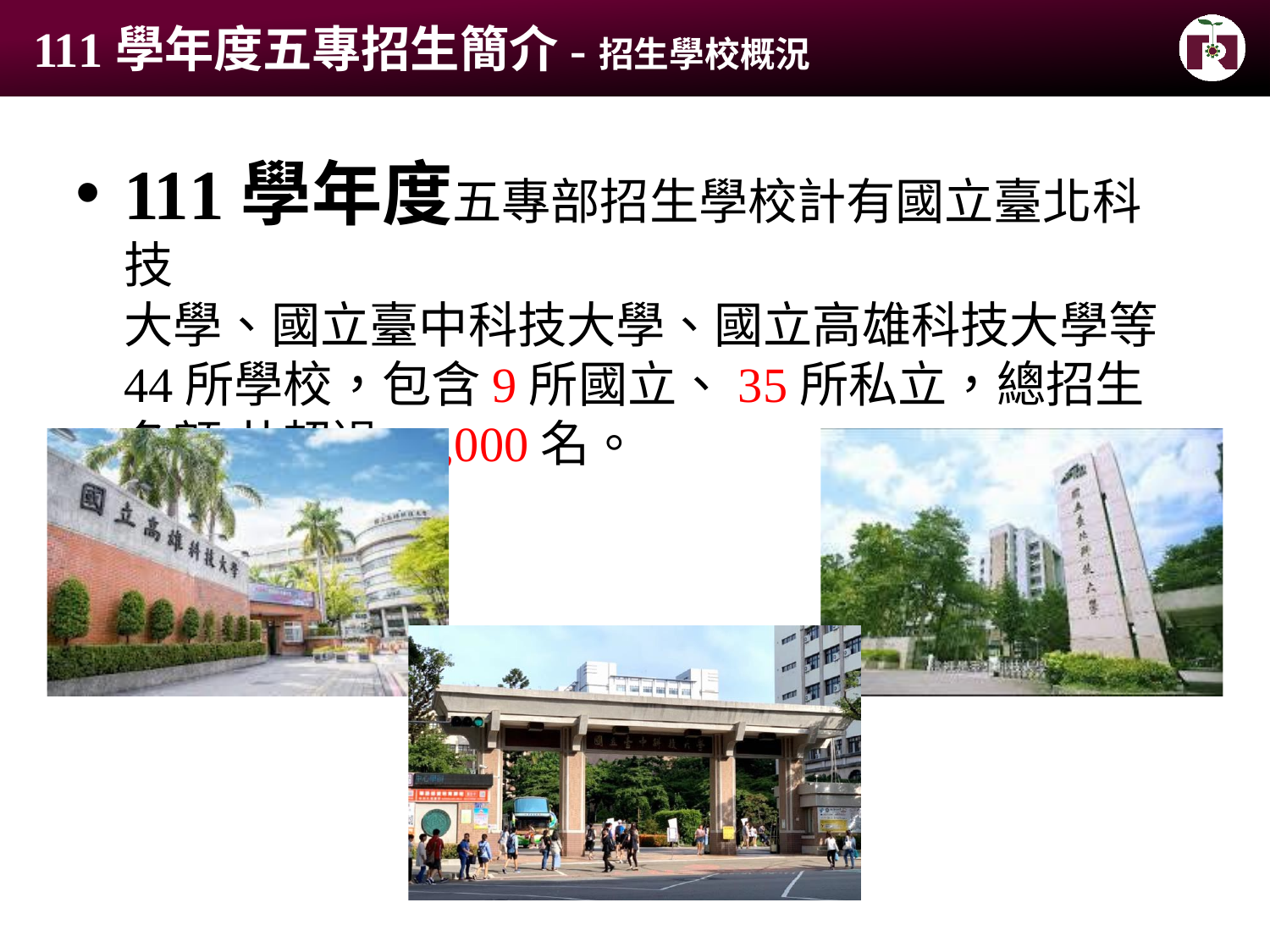

111學年度五專招生簡介-招生學校概況
111學年度五專部招生學校計有國立臺北科技
大學、國立臺中科技大學、國立高雄科技大學等 44所學校，包含9所國立、35所私立，總招生名額 共超過15,000名。